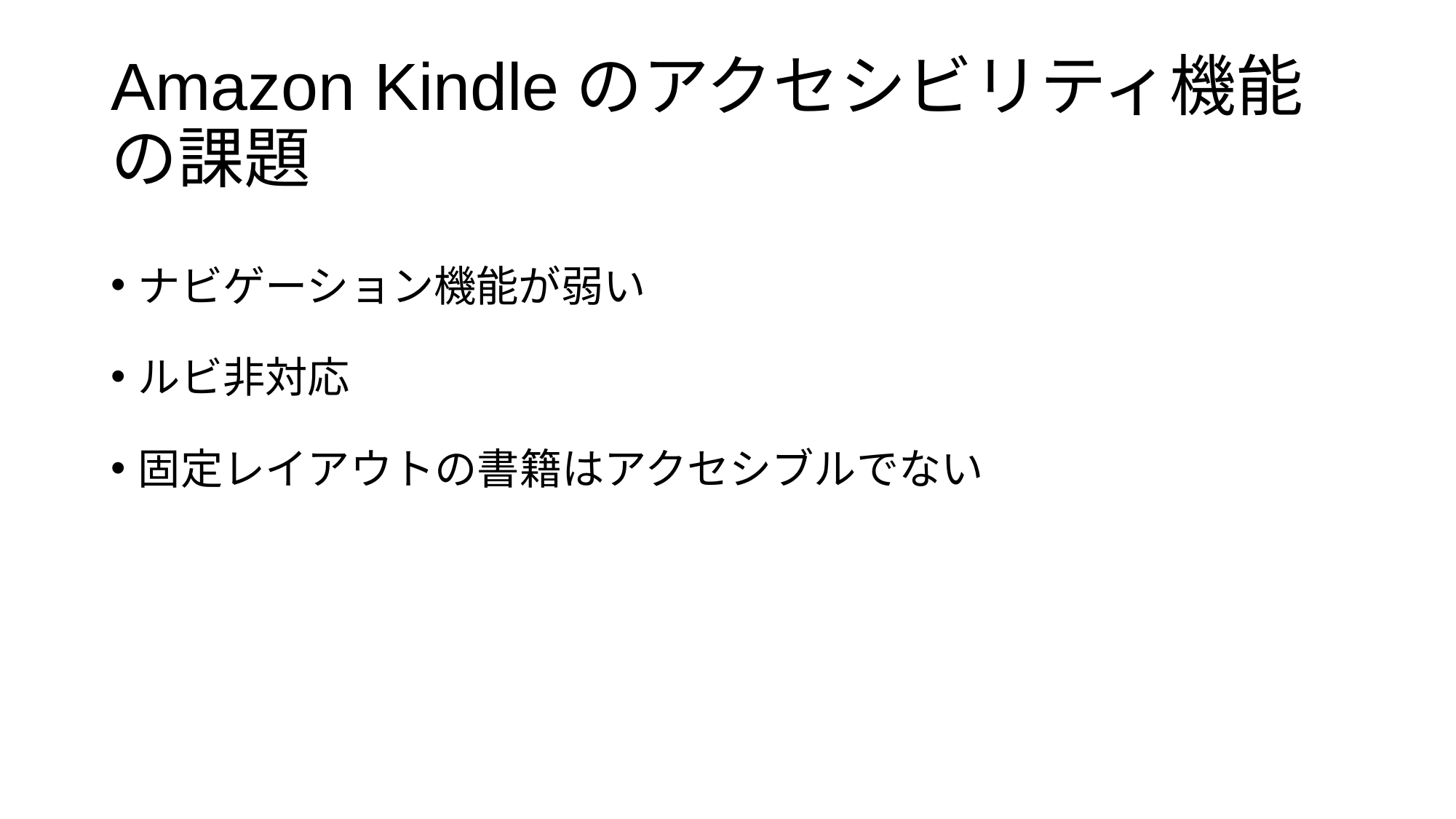

# Amazon Kindleのアクセシビリティ機能の課題
ナビゲーション機能が弱い
ルビ非対応
固定レイアウトの書籍はアクセシブルでない